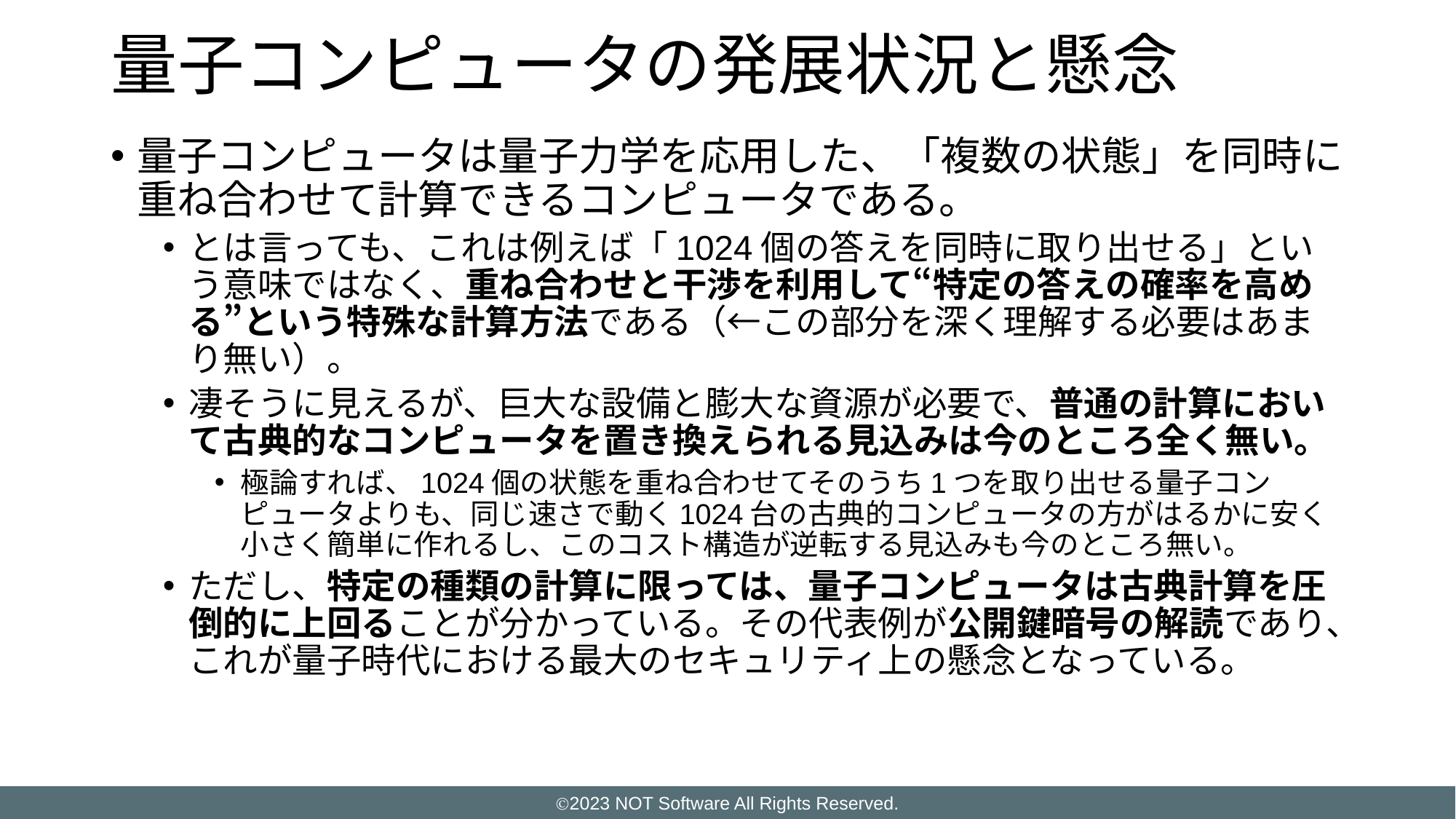

# 量子コンピュータの発展状況と懸念
量子コンピュータは量子力学を応用した、「複数の状態」を同時に重ね合わせて計算できるコンピュータである。
とは言っても、これは例えば「1024個の答えを同時に取り出せる」という意味ではなく、重ね合わせと干渉を利用して“特定の答えの確率を高める”という特殊な計算方法である（←この部分を深く理解する必要はあまり無い）。
凄そうに見えるが、巨大な設備と膨大な資源が必要で、普通の計算において古典的なコンピュータを置き換えられる見込みは今のところ全く無い。
極論すれば、1024個の状態を重ね合わせてそのうち1つを取り出せる量子コンピュータよりも、同じ速さで動く1024台の古典的コンピュータの方がはるかに安く小さく簡単に作れるし、このコスト構造が逆転する見込みも今のところ無い。
ただし、特定の種類の計算に限っては、量子コンピュータは古典計算を圧倒的に上回ることが分かっている。その代表例が公開鍵暗号の解読であり、これが量子時代における最大のセキュリティ上の懸念となっている。